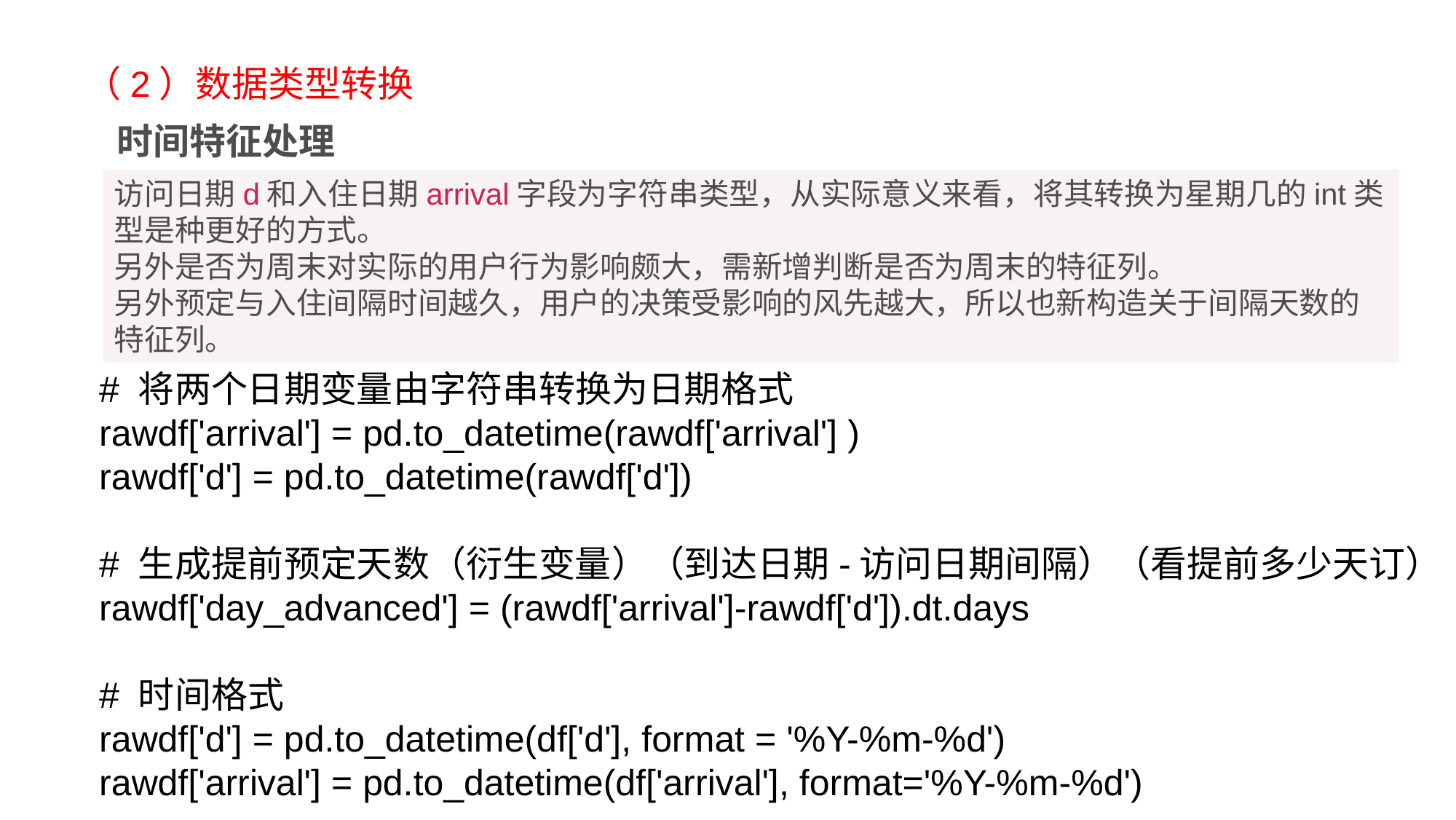

（2）数据类型转换
时间特征处理
访问日期d和入住日期arrival字段为字符串类型，从实际意义来看，将其转换为星期几的int类型是种更好的方式。
另外是否为周末对实际的用户行为影响颇大，需新增判断是否为周末的特征列。
另外预定与入住间隔时间越久，用户的决策受影响的风先越大，所以也新构造关于间隔天数的特征列。
# 将两个日期变量由字符串转换为日期格式
rawdf['arrival'] = pd.to_datetime(rawdf['arrival'] )
rawdf['d'] = pd.to_datetime(rawdf['d'])

# 生成提前预定天数（衍生变量）（到达日期-访问日期间隔）（看提前多少天订）
rawdf['day_advanced'] = (rawdf['arrival']-rawdf['d']).dt.days

# 时间格式
rawdf['d'] = pd.to_datetime(df['d'], format = '%Y-%m-%d')
rawdf['arrival'] = pd.to_datetime(df['arrival'], format='%Y-%m-%d')